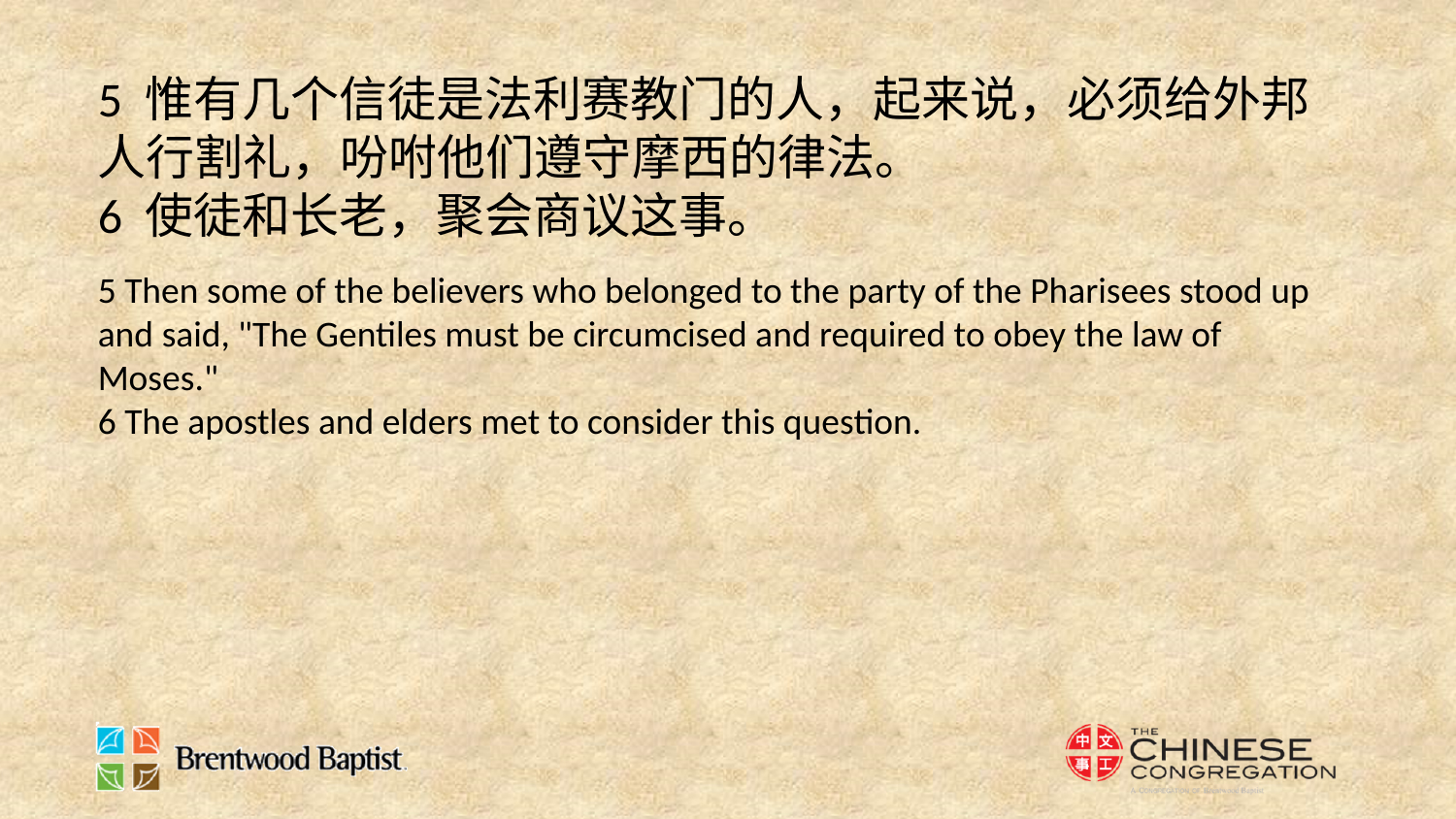

5 惟有几个信徒是法利赛教门的人，起来说，必须给外邦人行割礼，吩咐他们遵守摩西的律法。
6 使徒和长老，聚会商议这事。

5 Then some of the believers who belonged to the party of the Pharisees stood up and said, "The Gentiles must be circumcised and required to obey the law of Moses."
6 The apostles and elders met to consider this question.